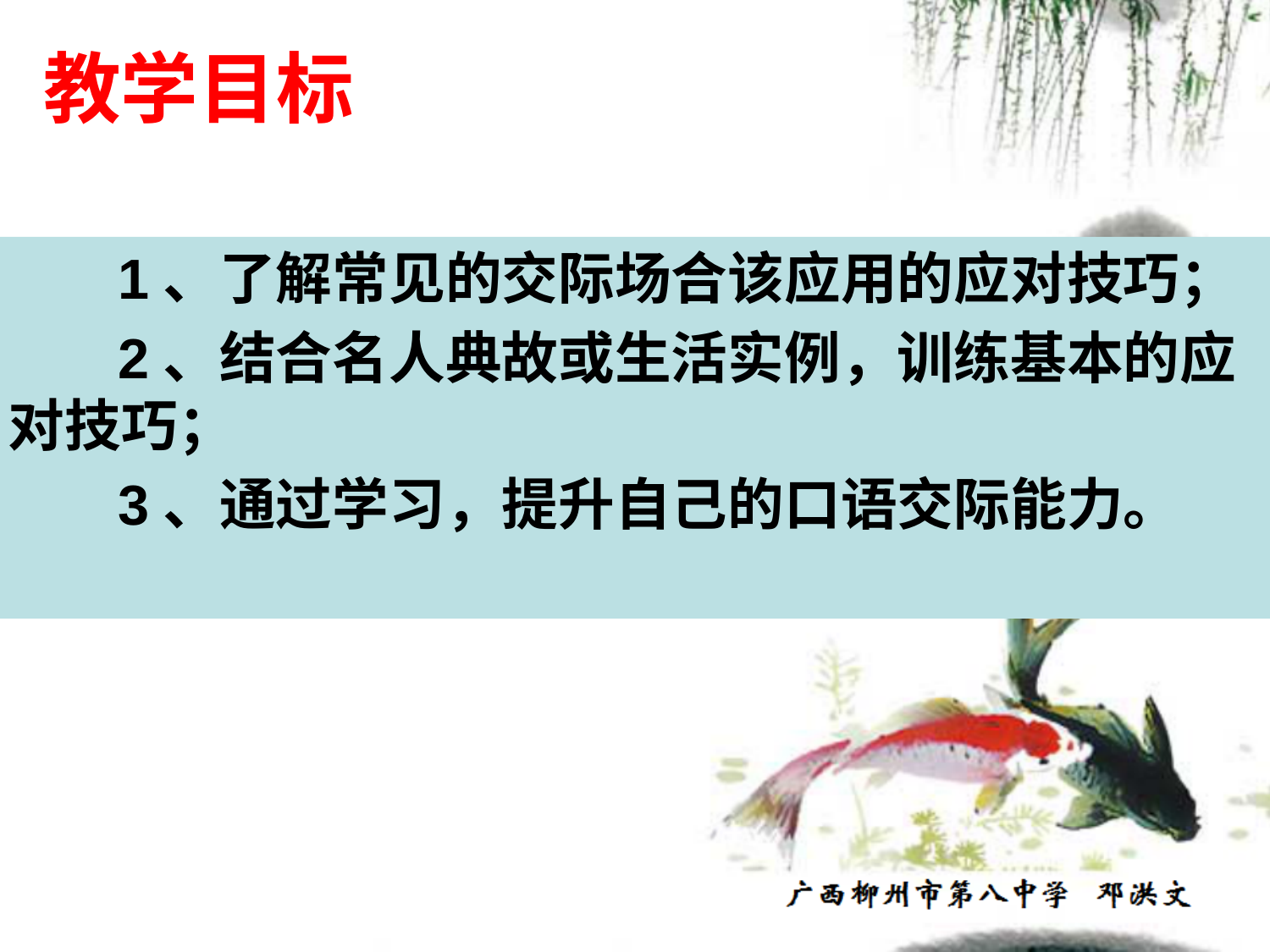

# 教学目标
       1、了解常见的交际场合该应用的应对技巧；
       2、结合名人典故或生活实例，训练基本的应对技巧；
       3、通过学习，提升自己的口语交际能力。